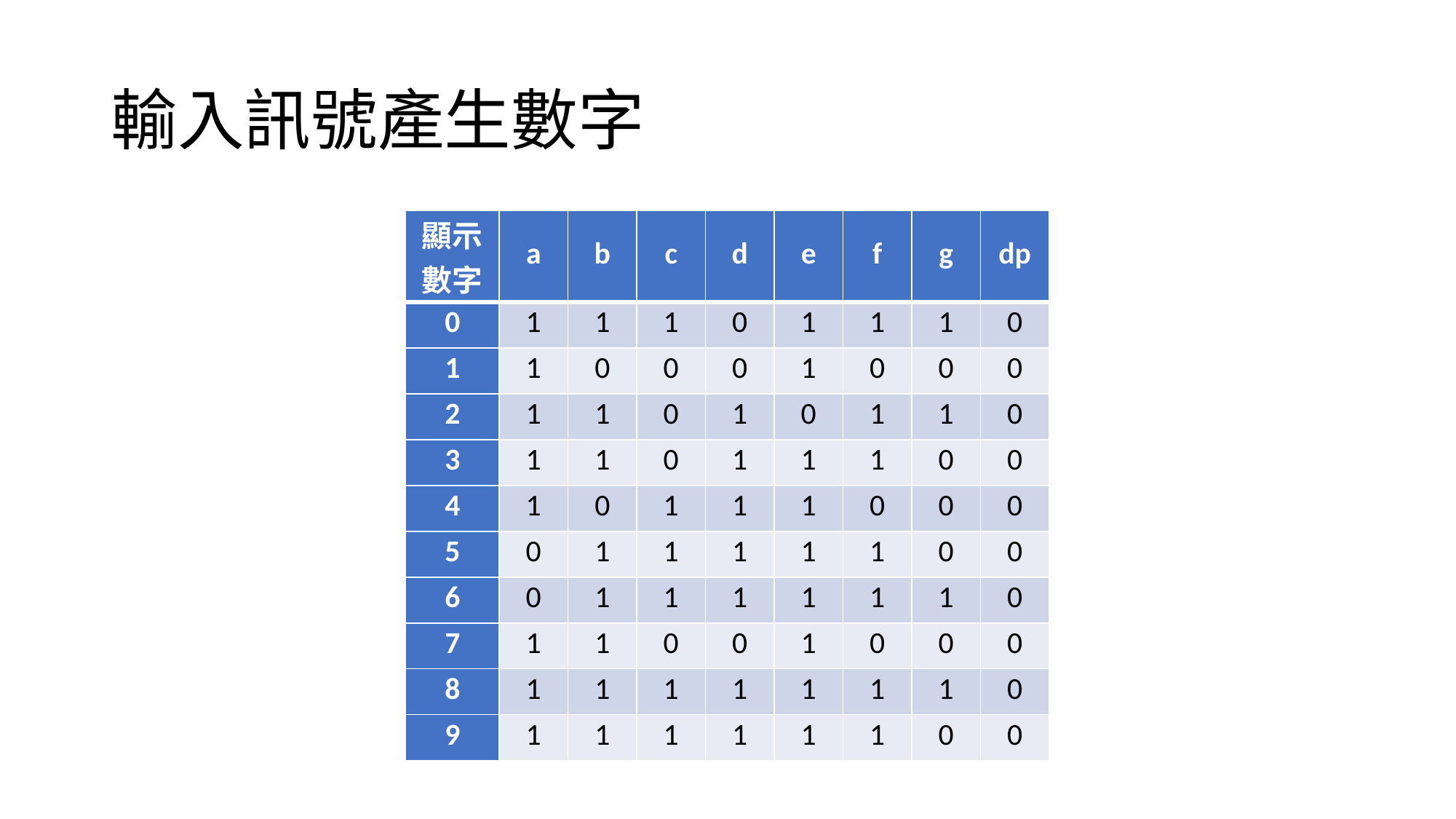

# 輸入訊號產生數字
| 顯示數字 | a | b | c | d | e | f | g | dp |
| --- | --- | --- | --- | --- | --- | --- | --- | --- |
| 0 | 1 | 1 | 1 | 0 | 1 | 1 | 1 | 0 |
| 1 | 1 | 0 | 0 | 0 | 1 | 0 | 0 | 0 |
| 2 | 1 | 1 | 0 | 1 | 0 | 1 | 1 | 0 |
| 3 | 1 | 1 | 0 | 1 | 1 | 1 | 0 | 0 |
| 4 | 1 | 0 | 1 | 1 | 1 | 0 | 0 | 0 |
| 5 | 0 | 1 | 1 | 1 | 1 | 1 | 0 | 0 |
| 6 | 0 | 1 | 1 | 1 | 1 | 1 | 1 | 0 |
| 7 | 1 | 1 | 0 | 0 | 1 | 0 | 0 | 0 |
| 8 | 1 | 1 | 1 | 1 | 1 | 1 | 1 | 0 |
| 9 | 1 | 1 | 1 | 1 | 1 | 1 | 0 | 0 |